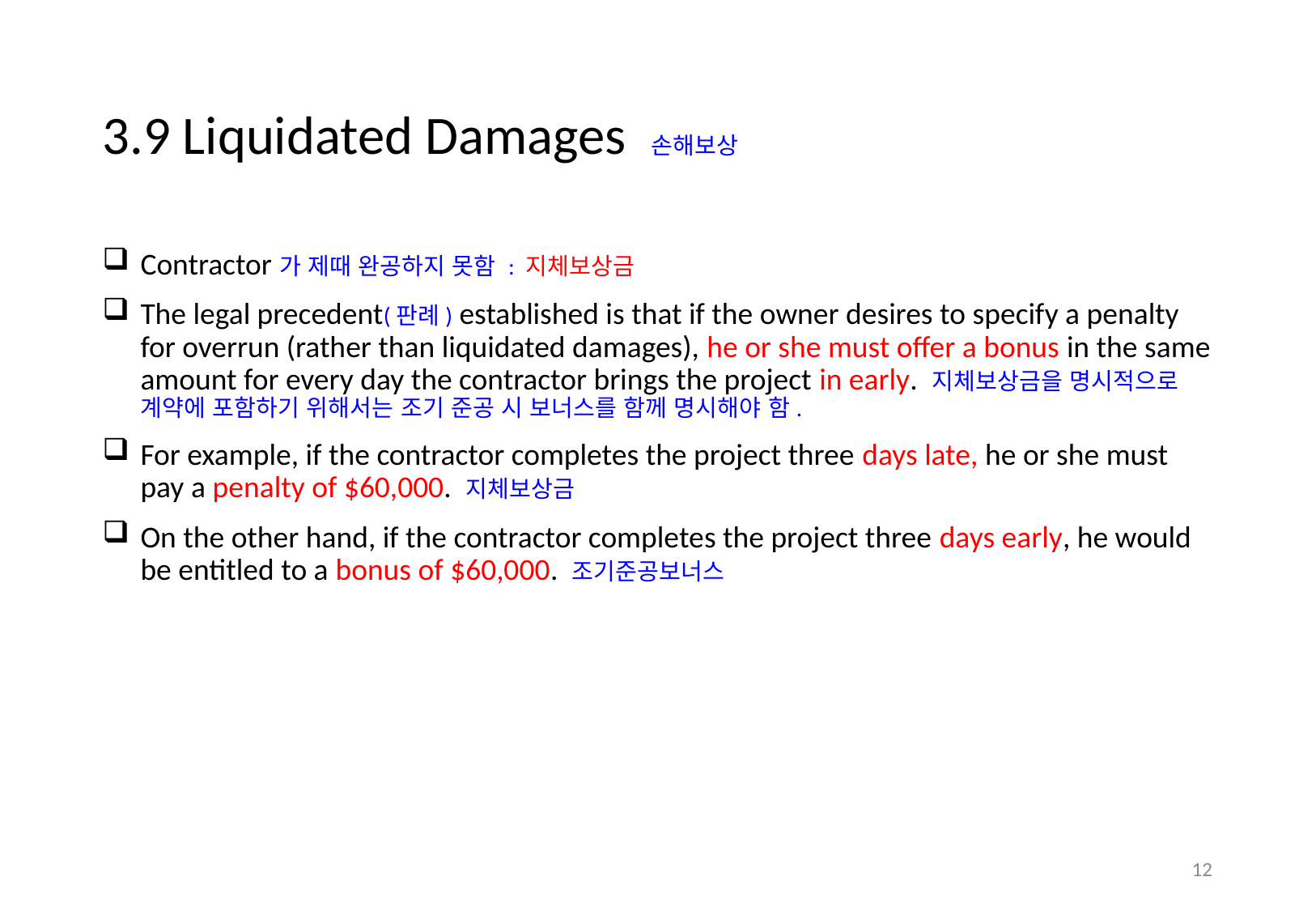

# 3.9 Liquidated Damages 손해보상
Contractor가 제때 완공하지 못함 : 지체보상금
The legal precedent(판례) established is that if the owner desires to specify a penalty for overrun (rather than liquidated damages), he or she must offer a bonus in the same amount for every day the contractor brings the project in early. 지체보상금을 명시적으로 계약에 포함하기 위해서는 조기 준공 시 보너스를 함께 명시해야 함.
For example, if the contractor completes the project three days late, he or she must pay a penalty of $60,000. 지체보상금
On the other hand, if the contractor completes the project three days early, he would be entitled to a bonus of $60,000. 조기준공보너스
12